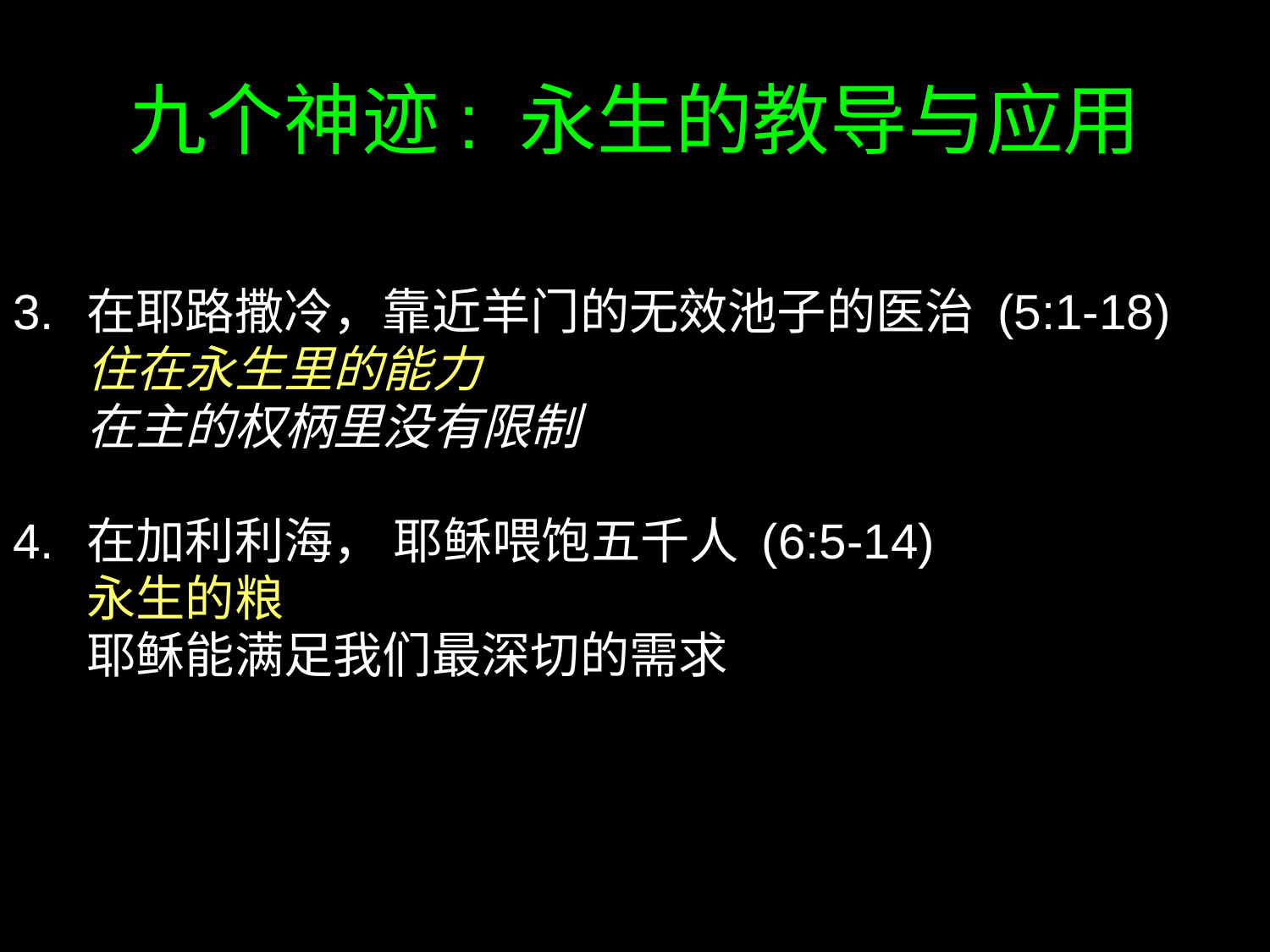

# 九个神迹: 永生的教导与应用
在耶路撒冷，靠近羊门的无效池子的医治 (5:1-18)
	住在永生里的能力
	在主的权柄里没有限制

在加利利海， 耶稣喂饱五千人 (6:5-14)
	永生的粮
	耶稣能满足我们最深切的需求